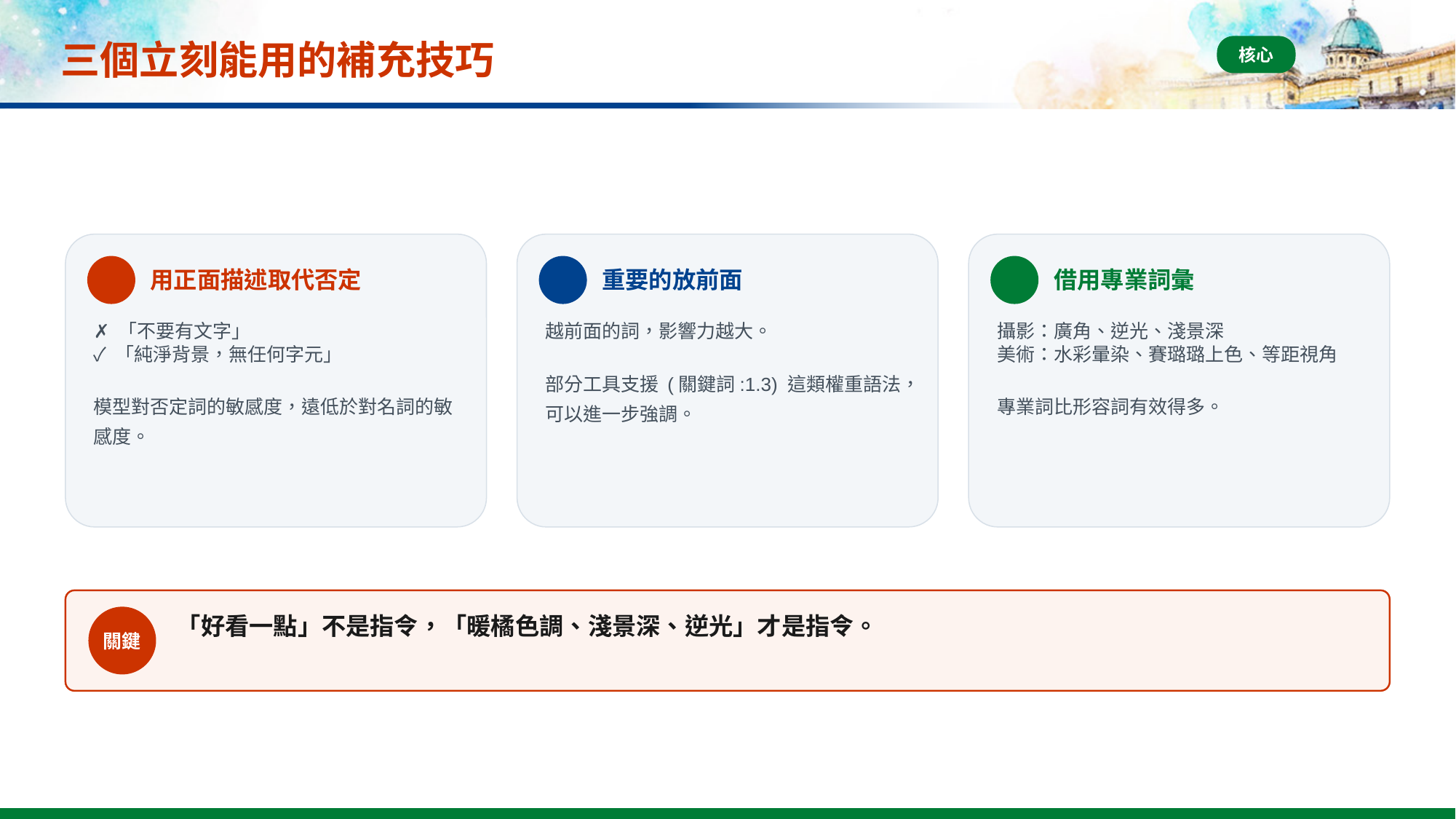

# 三個立刻能用的補充技巧
核心

用正面描述取代否定
重要的放前面
借用專業詞彙
✗ 「不要有文字」
✓ 「純淨背景，無任何字元」

模型對否定詞的敏感度，遠低於對名詞的敏感度。
越前面的詞，影響力越大。

部分工具支援 (關鍵詞:1.3) 這類權重語法，可以進一步強調。
攝影：廣角、逆光、淺景深
美術：水彩暈染、賽璐璐上色、等距視角

專業詞比形容詞有效得多。

「好看一點」不是指令，「暖橘色調、淺景深、逆光」才是指令。
關鍵